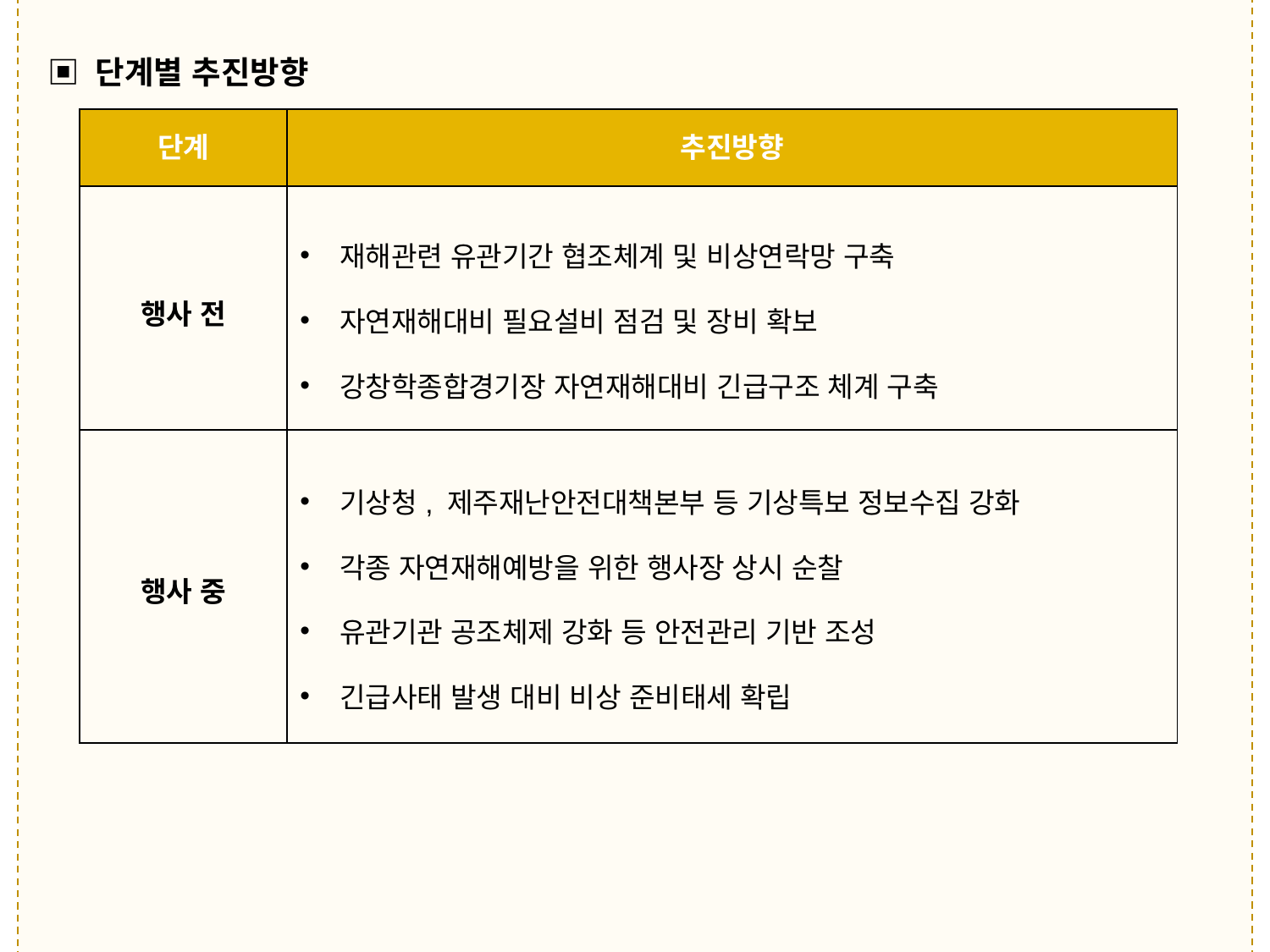

▣ 단계별 추진방향
| 단계 | 추진방향 |
| --- | --- |
| 행사 전 | 재해관련 유관기간 협조체계 및 비상연락망 구축 자연재해대비 필요설비 점검 및 장비 확보 강창학종합경기장 자연재해대비 긴급구조 체계 구축 |
| 행사 중 | 기상청, 제주재난안전대책본부 등 기상특보 정보수집 강화 각종 자연재해예방을 위한 행사장 상시 순찰 유관기관 공조체제 강화 등 안전관리 기반 조성 긴급사태 발생 대비 비상 준비태세 확립 |